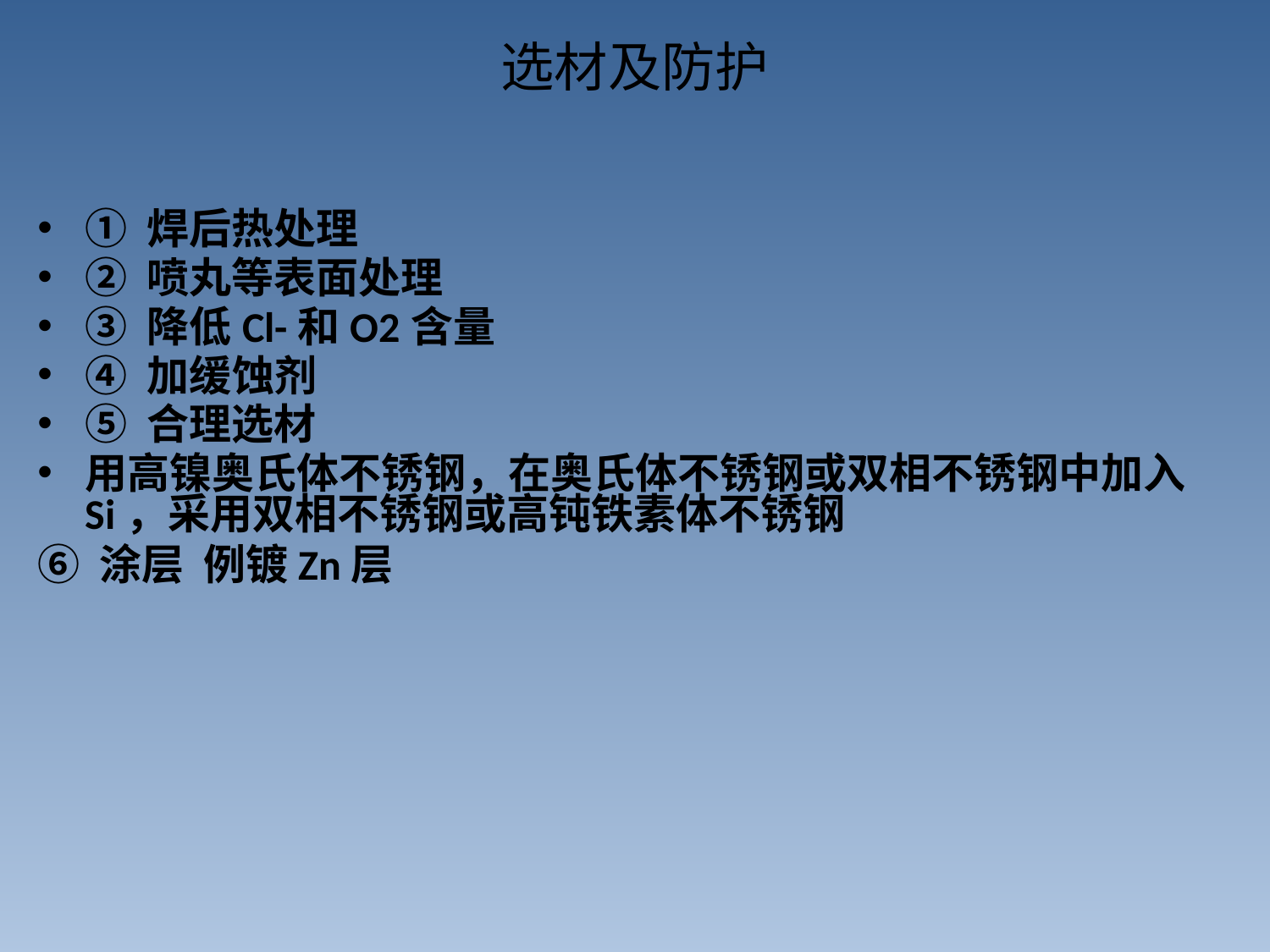

# 选材及防护
① 焊后热处理
② 喷丸等表面处理
③ 降低Cl-和O2含量
④ 加缓蚀剂
⑤ 合理选材
用高镍奥氏体不锈钢，在奥氏体不锈钢或双相不锈钢中加入Si，采用双相不锈钢或高钝铁素体不锈钢
⑥ 涂层  例镀Zn层